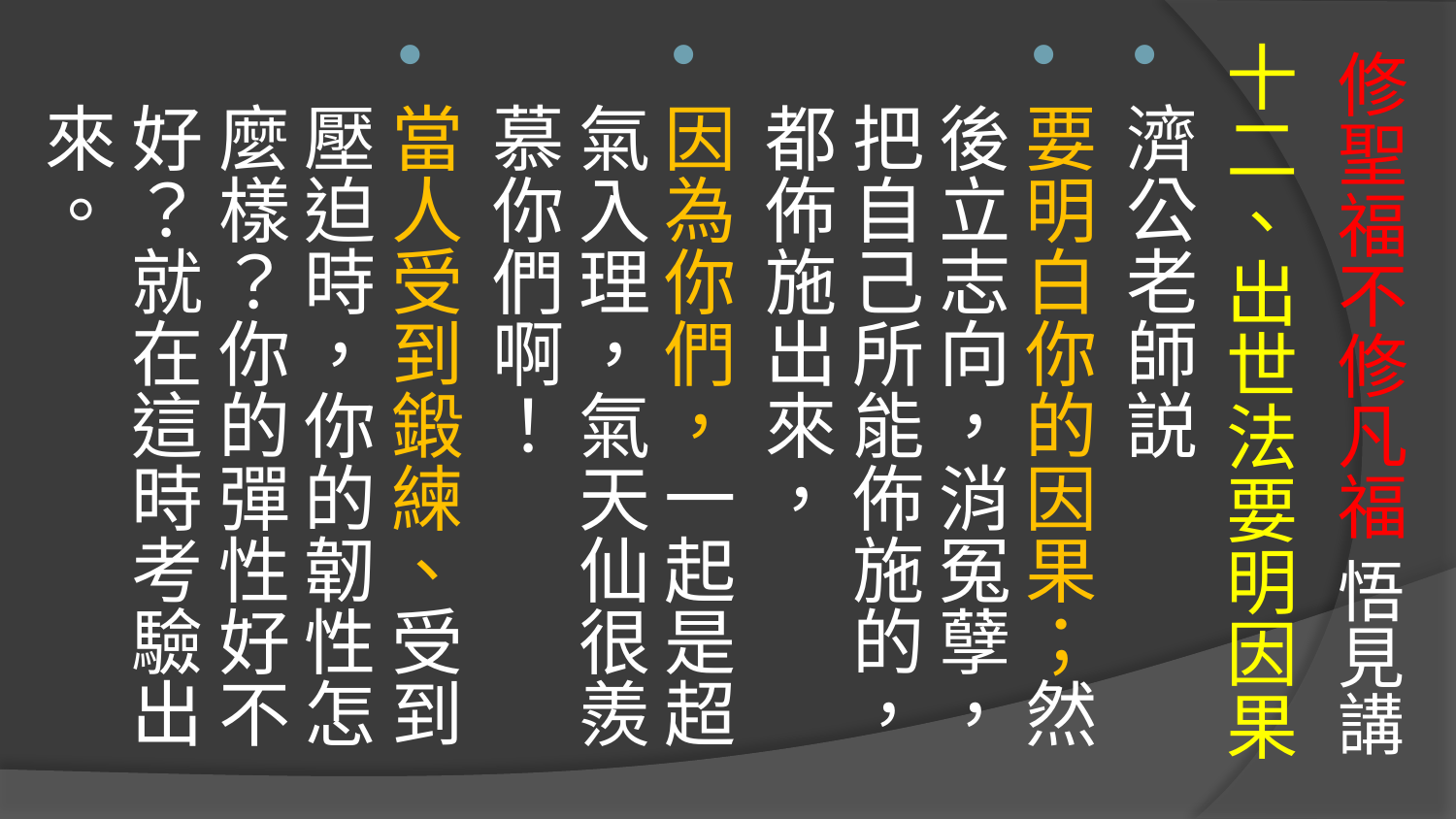

# 修聖福不修凡福 悟見講
十二、出世法要明因果
濟公老師説
要明白你的因果；然後立志向，消冤孽，把自己所能佈施的，都佈施出來，
因為你們，一起是超氣入理，氣天仙很羨慕你們啊！
當人受到鍛練、受到壓迫時，你的韌性怎麼樣？你的彈性好不好？就在這時考驗出來。